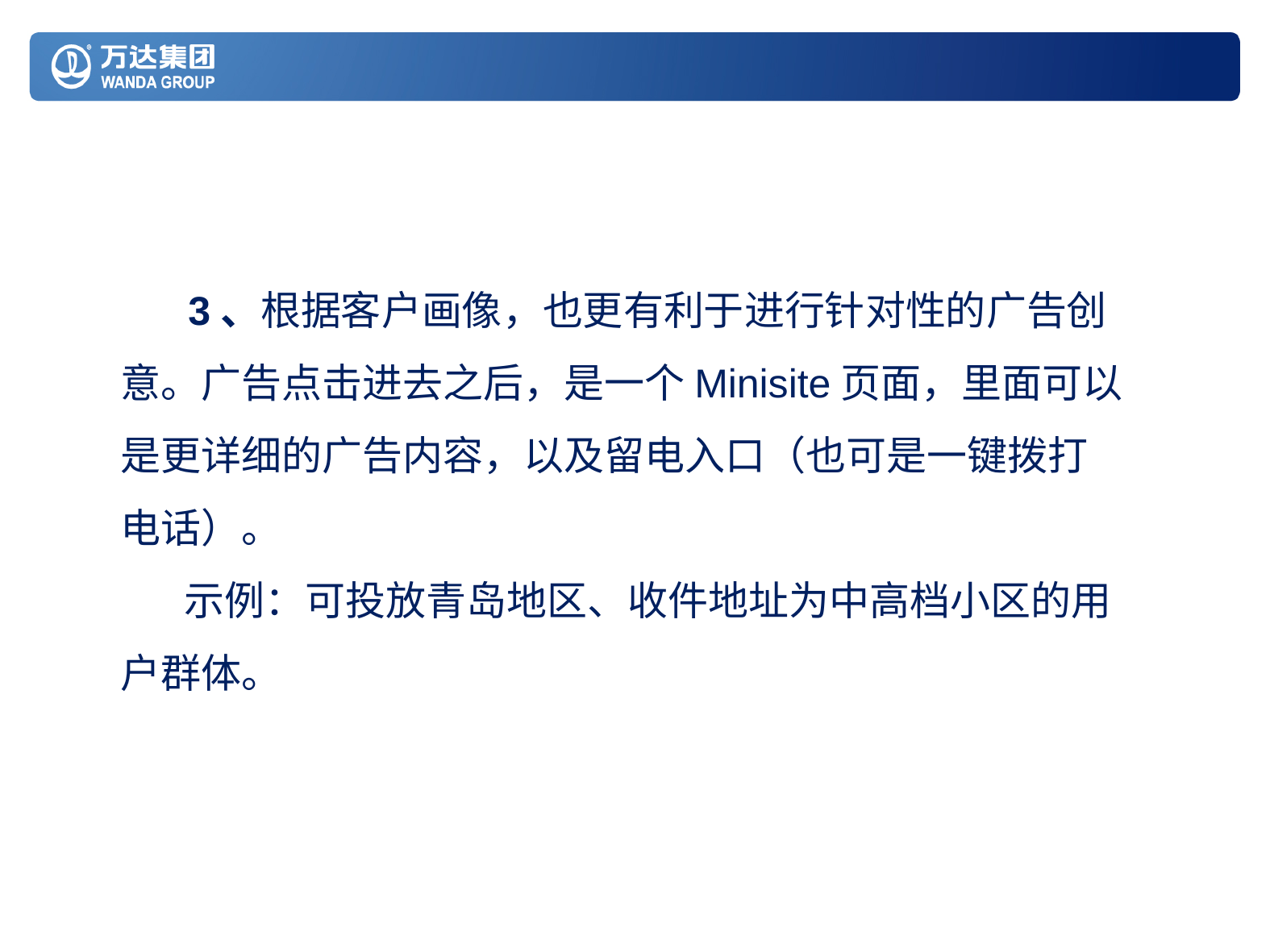

3、根据客户画像，也更有利于进行针对性的广告创意。广告点击进去之后，是一个Minisite页面，里面可以是更详细的广告内容，以及留电入口（也可是一键拨打电话）。
      示例：可投放青岛地区、收件地址为中高档小区的用户群体。